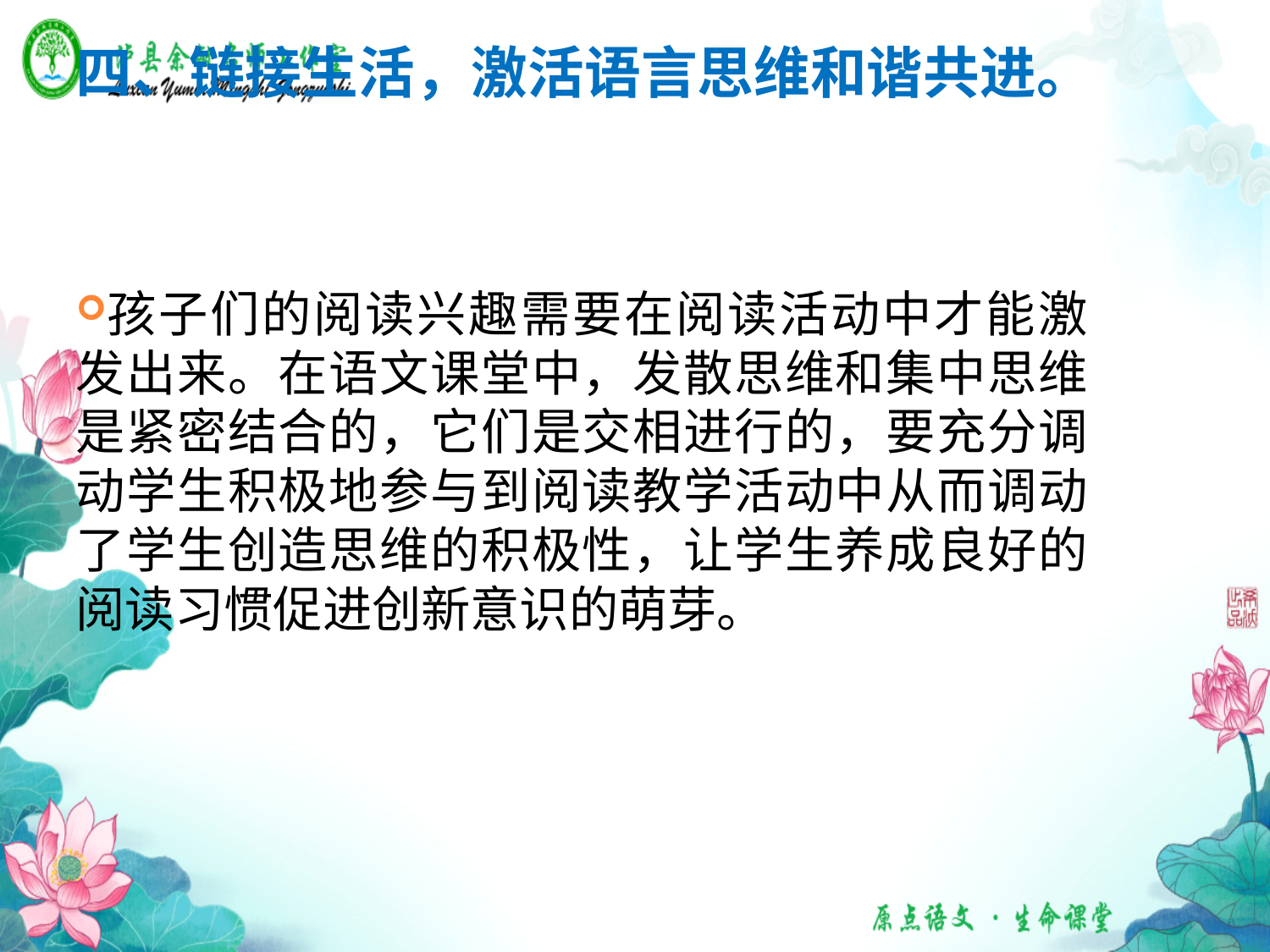

# 四、链接生活，激活语言思维和谐共进。
孩子们的阅读兴趣需要在阅读活动中才能激发出来。在语文课堂中，发散思维和集中思维是紧密结合的，它们是交相进行的，要充分调动学生积极地参与到阅读教学活动中从而调动了学生创造思维的积极性，让学生养成良好的阅读习惯促进创新意识的萌芽。